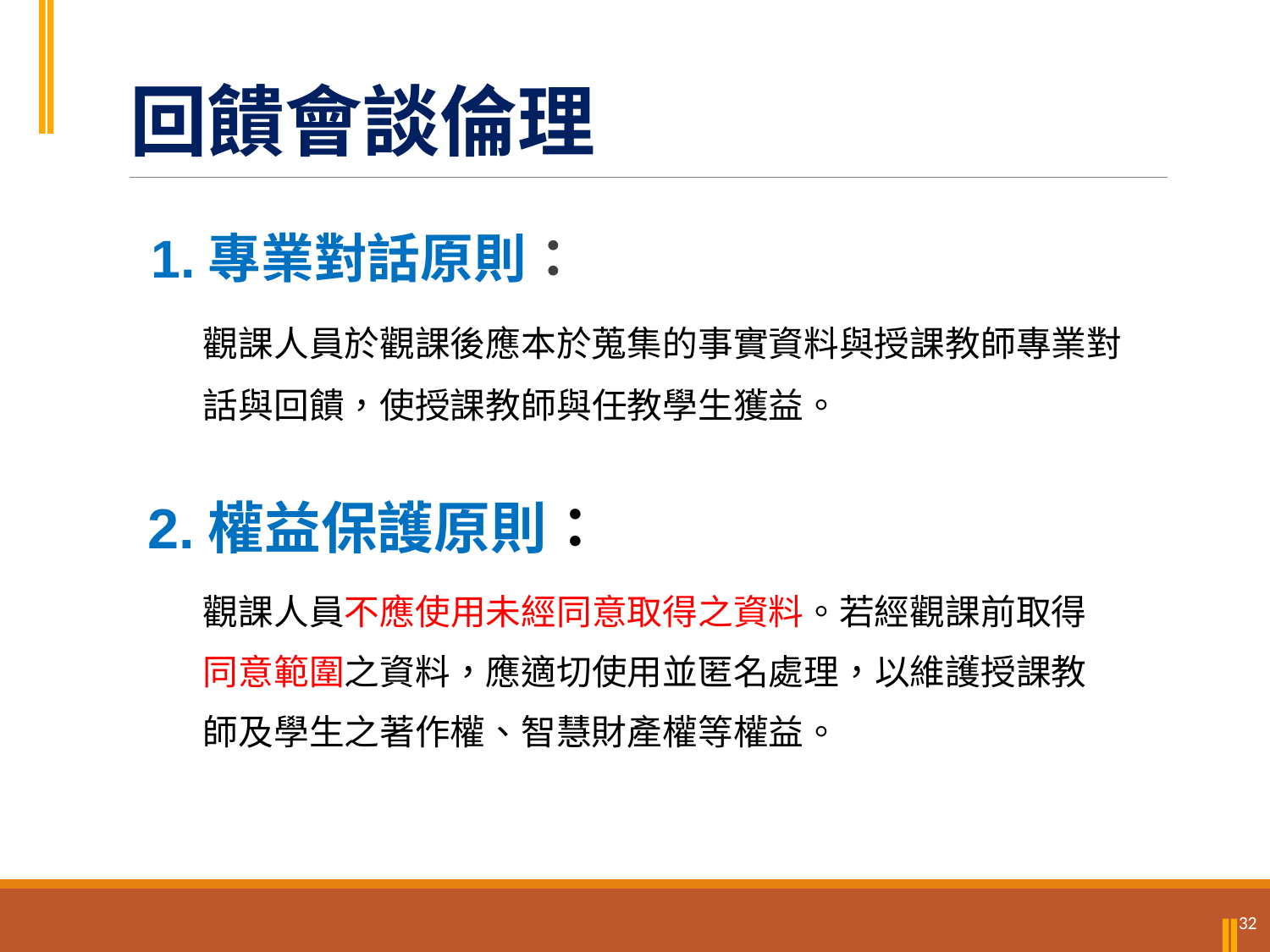

回饋會談倫理
1.專業對話原則：
觀課人員於觀課後應本於蒐集的事實資料與授課教師專業對話與回饋，使授課教師與任教學生獲益。
2.權益保護原則：
觀課人員不應使用未經同意取得之資料。若經觀課前取得同意範圍之資料，應適切使用並匿名處理，以維護授課教師及學生之著作權、智慧財產權等權益。
32